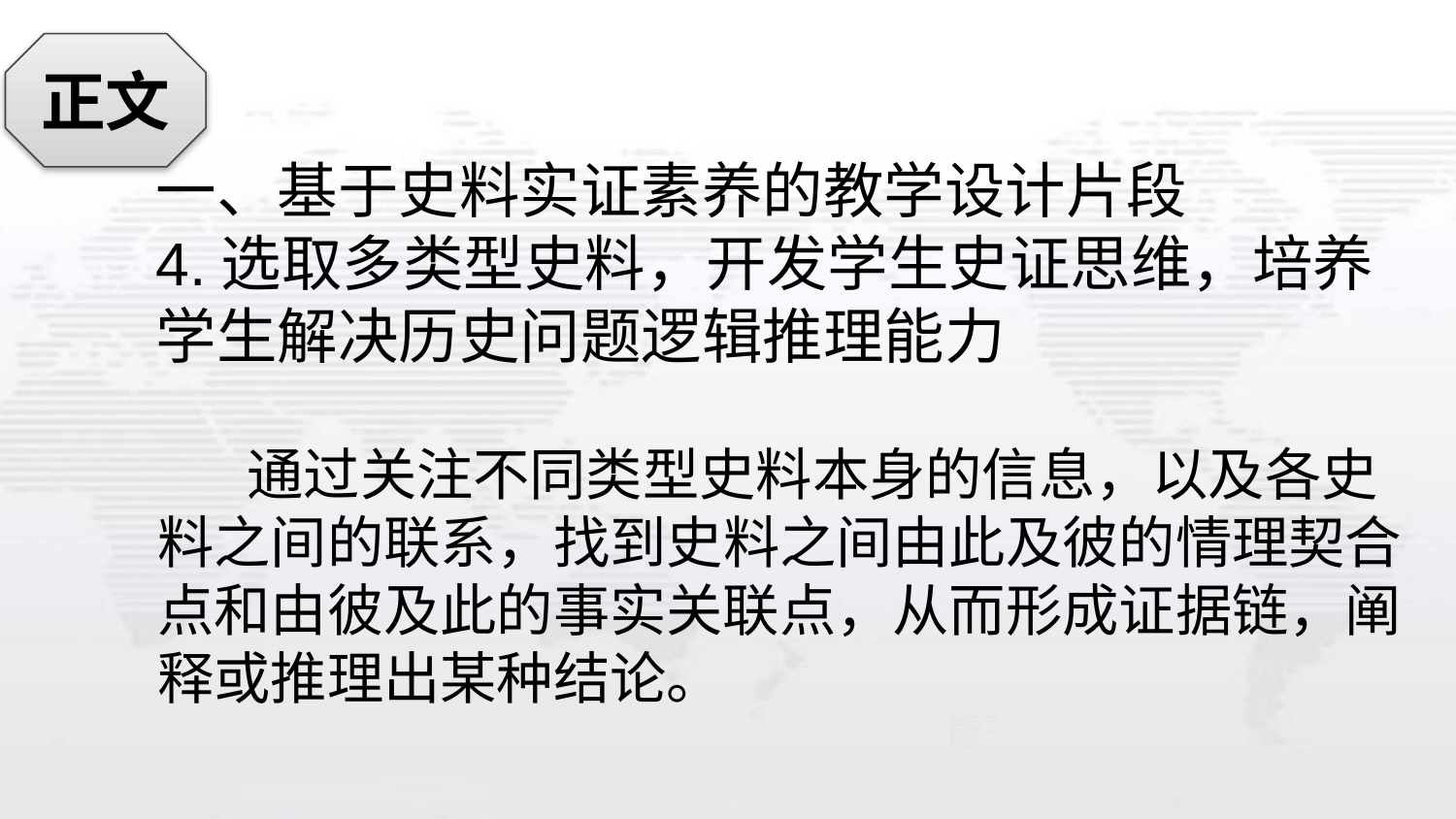

正文
一、基于史料实证素养的教学设计片段
4.选取多类型史料，开发学生史证思维，培养学生解决历史问题逻辑推理能力
      通过关注不同类型史料本身的信息，以及各史料之间的联系，找到史料之间由此及彼的情理契合点和由彼及此的事实关联点，从而形成证据链，阐释或推理出某种结论。